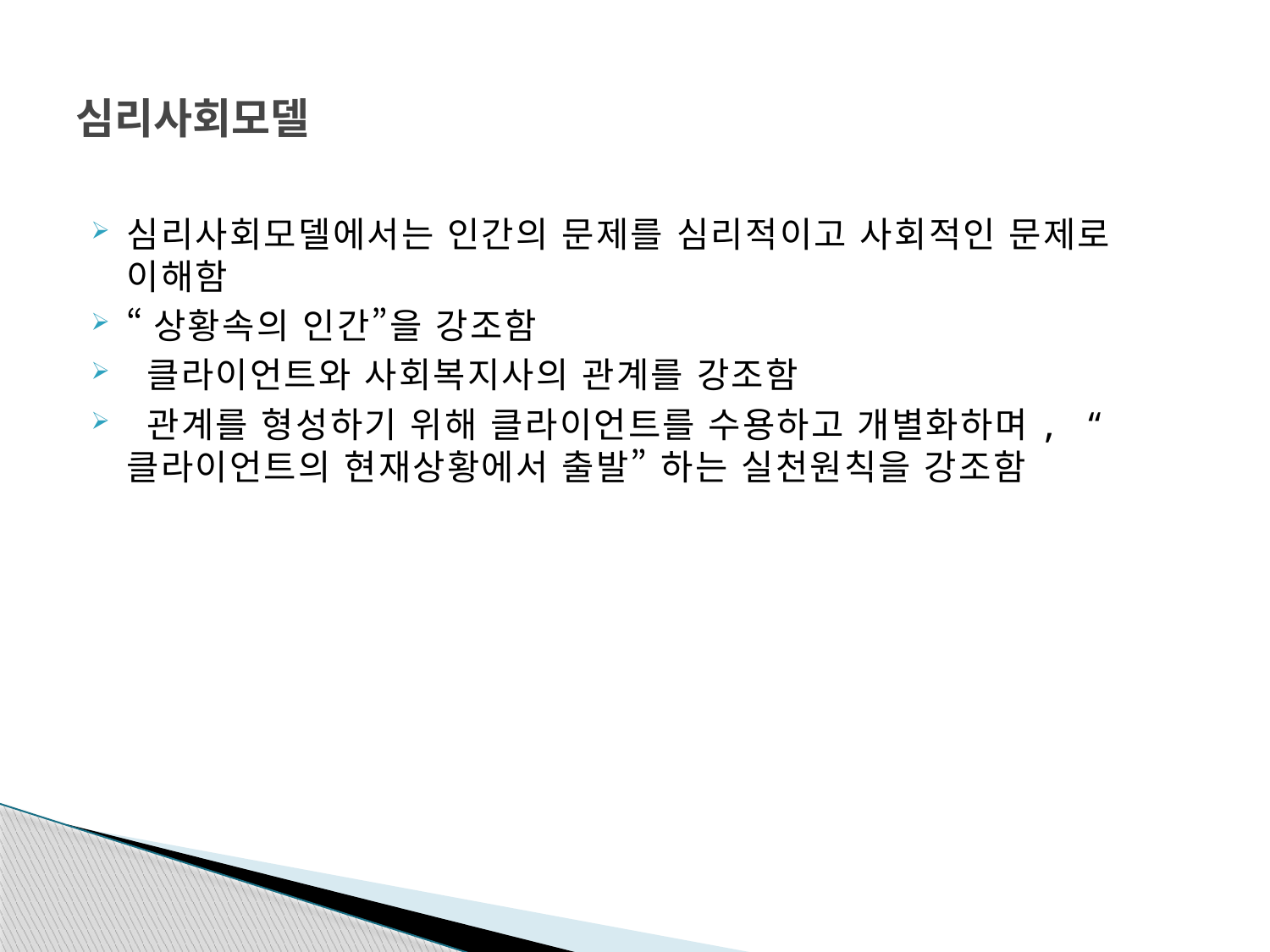

# 심리사회모델
심리사회모델에서는 인간의 문제를 심리적이고 사회적인 문제로 이해함
“상황속의 인간”을 강조함
 클라이언트와 사회복지사의 관계를 강조함
 관계를 형성하기 위해 클라이언트를 수용하고 개별화하며, “ 클라이언트의 현재상황에서 출발” 하는 실천원칙을 강조함